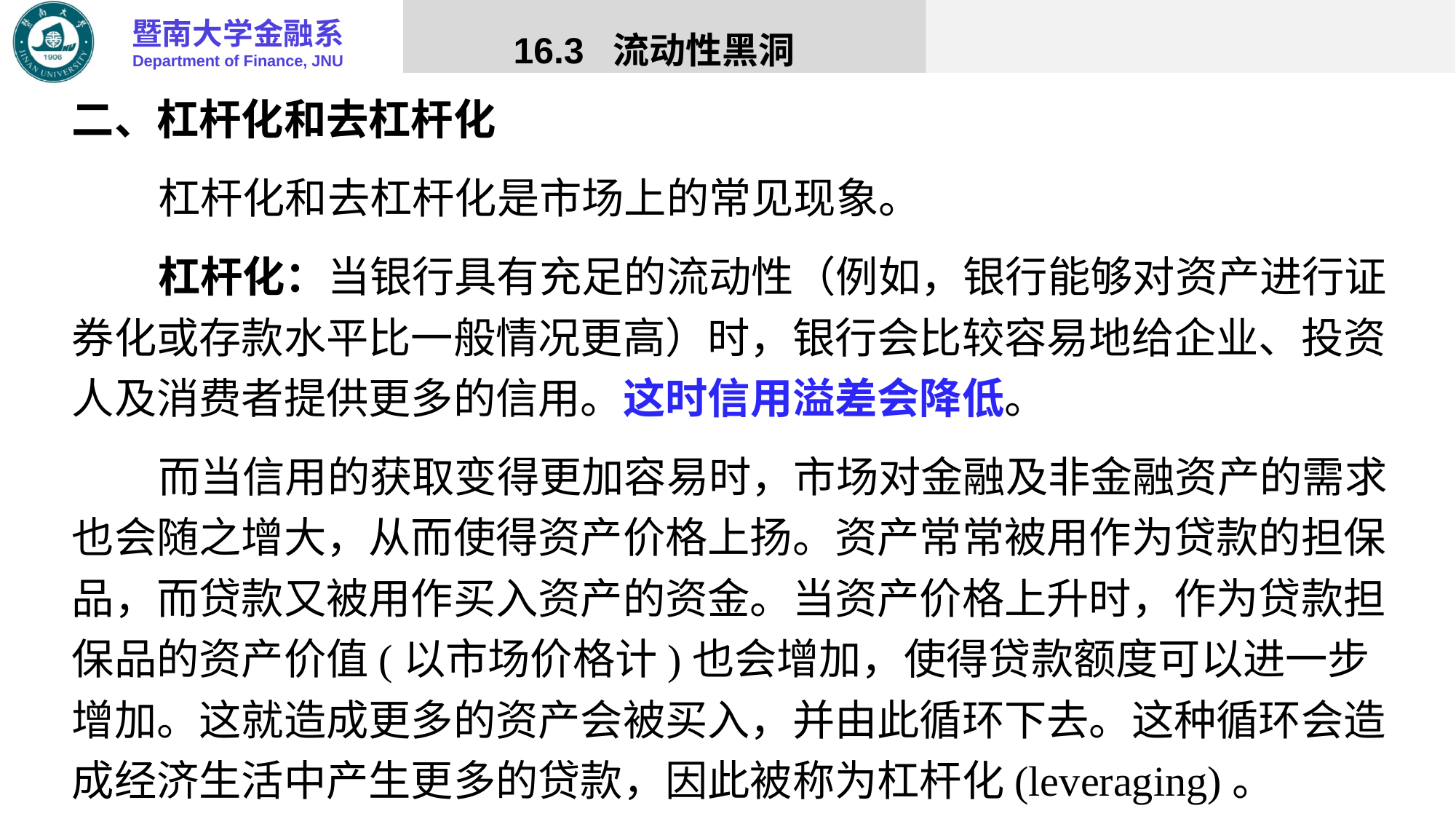

16.3  流动性黑洞
二、杠杆化和去杠杆化
杠杆化和去杠杆化是市场上的常见现象。
杠杆化：当银行具有充足的流动性（例如，银行能够对资产进行证券化或存款水平比一般情况更高）时，银行会比较容易地给企业、投资人及消费者提供更多的信用。这时信用溢差会降低。
而当信用的获取变得更加容易时，市场对金融及非金融资产的需求也会随之增大，从而使得资产价格上扬。资产常常被用作为贷款的担保品，而贷款又被用作买入资产的资金。当资产价格上升时，作为贷款担保品的资产价值(以市场价格计)也会增加，使得贷款额度可以进一步增加。这就造成更多的资产会被买入，并由此循环下去。这种循环会造成经济生活中产生更多的贷款，因此被称为杠杆化(leveraging)。